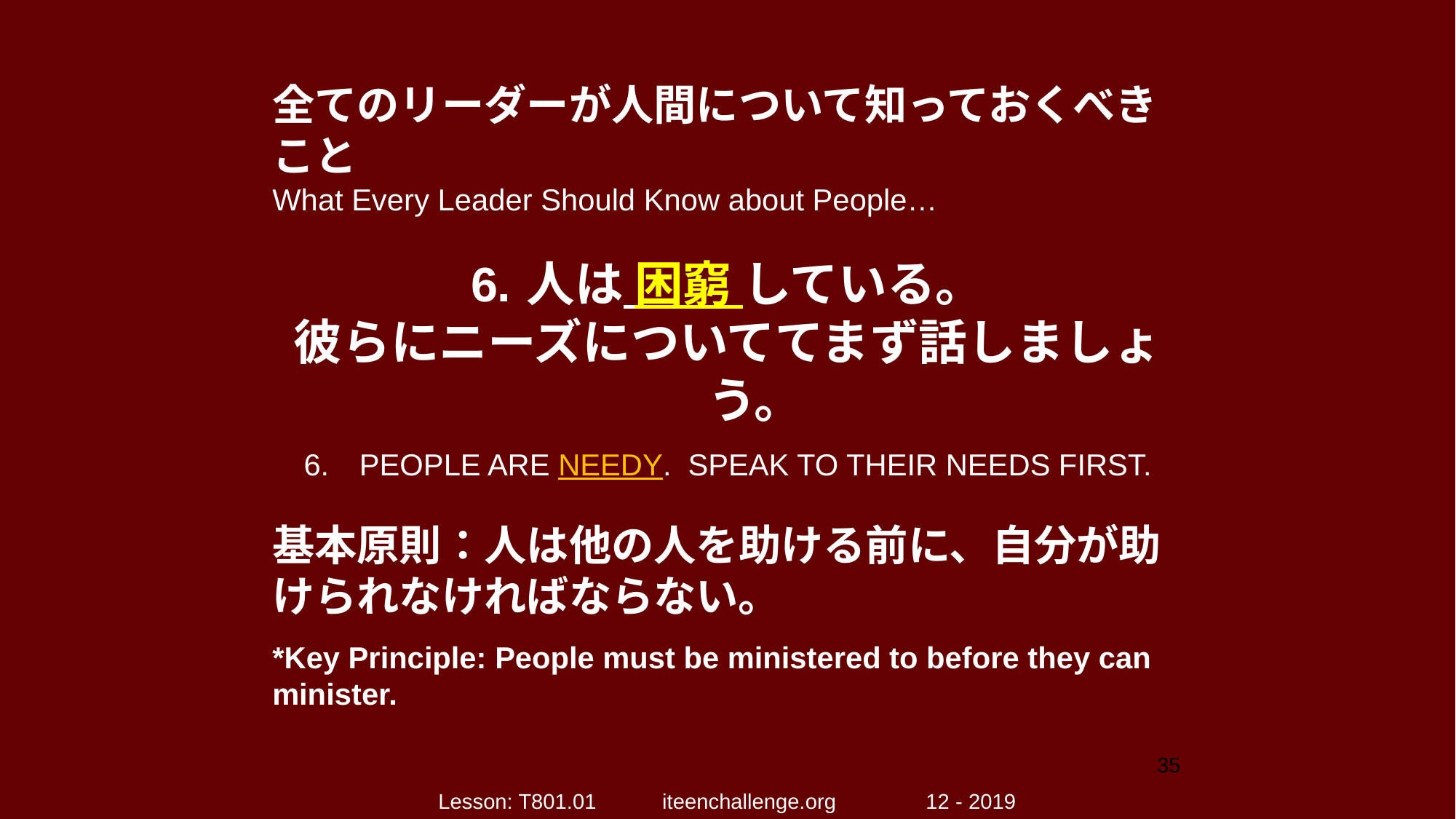

全てのリーダーが人間について知っておくべきこと
What Every Leader Should Know about People…

6.	人は 困窮 している。
彼らにニーズについててまず話しましょう。
6.	PEOPLE ARE NEEDY.  SPEAK TO THEIR NEEDS FIRST.

基本原則：人は他の人を助ける前に、自分が助けられなければならない。
*Key Principle: People must be ministered to before they can minister.
35
Lesson: T801.01           iteenchallenge.org               12 - 2019